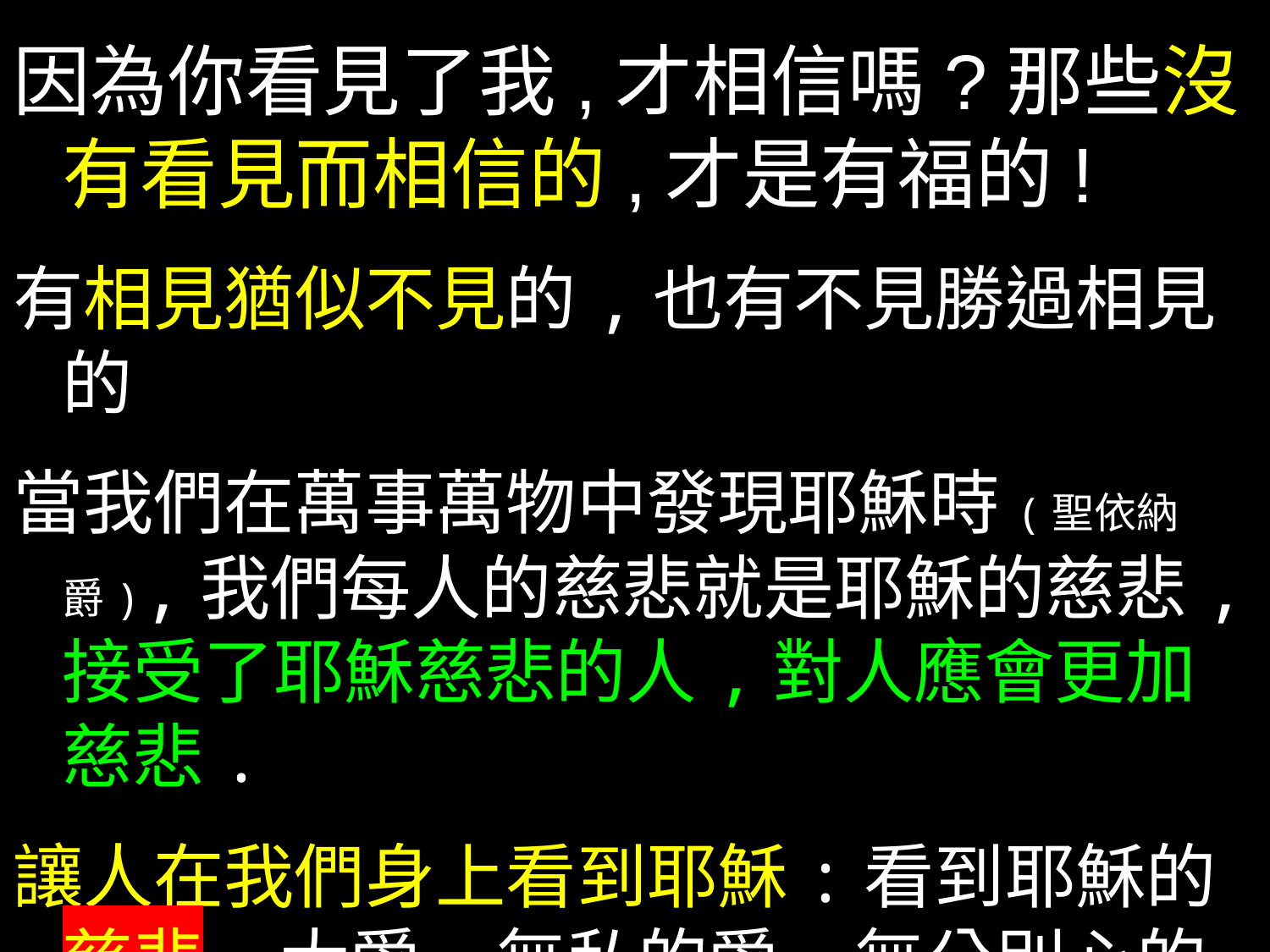

因為你看見了我,才相信嗎?那些沒有看見而相信的,才是有福的!
有相見猶似不見的,也有不見勝過相見的
當我們在萬事萬物中發現耶穌時(聖依納爵),我們每人的慈悲就是耶穌的慈悲,接受了耶穌慈悲的人,對人應會更加慈悲.
讓人在我們身上看到耶穌:看到耶穌的慈悲,大愛,無私的愛,無分別心的愛……